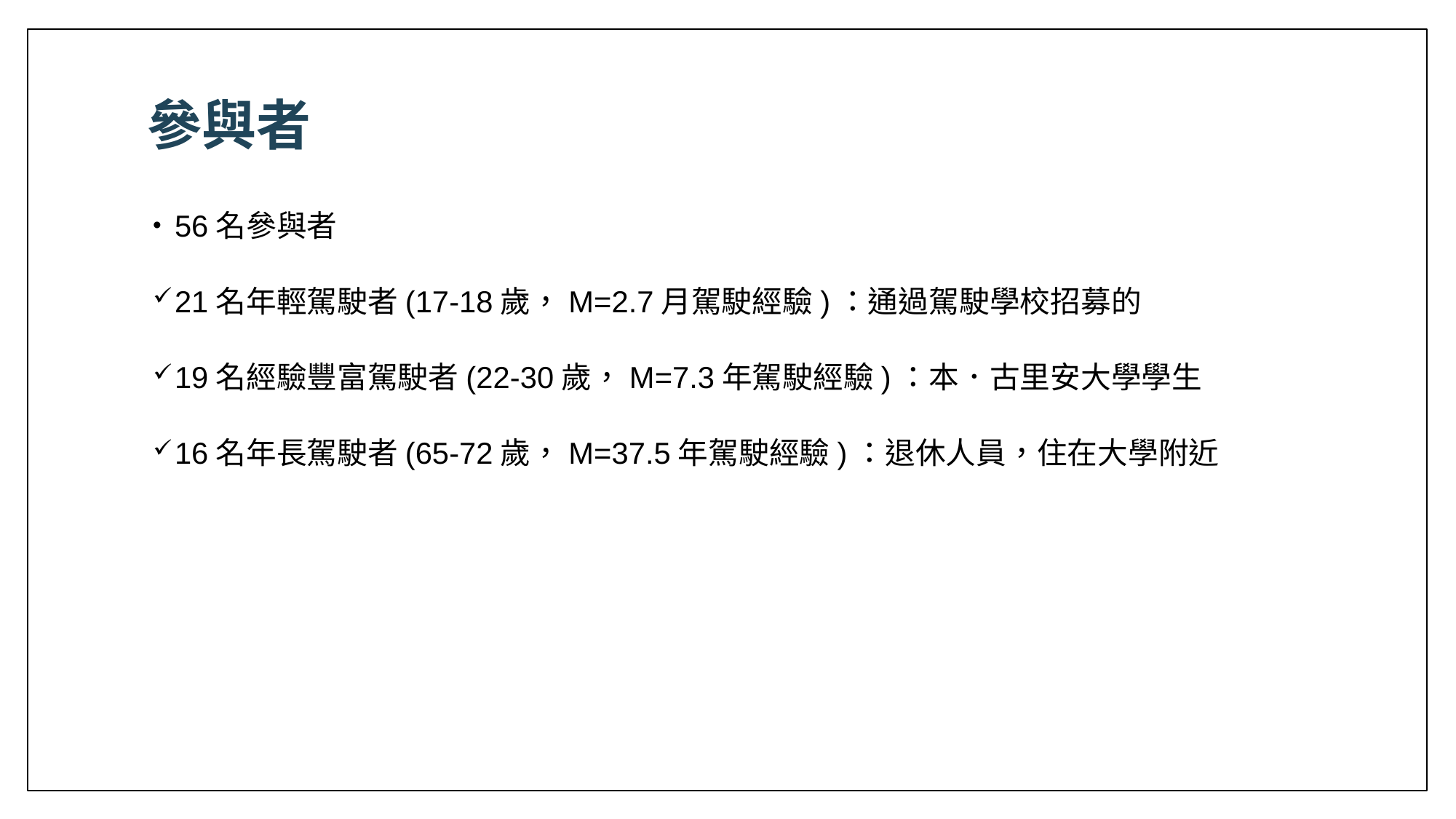

# 參與者
56名參與者
21名年輕駕駛者(17-18歲，M=2.7月駕駛經驗)：通過駕駛學校招募的
19名經驗豐富駕駛者(22-30歲，M=7.3年駕駛經驗)：本．古里安大學學生
16名年長駕駛者(65-72歲，M=37.5年駕駛經驗)：退休人員，住在大學附近